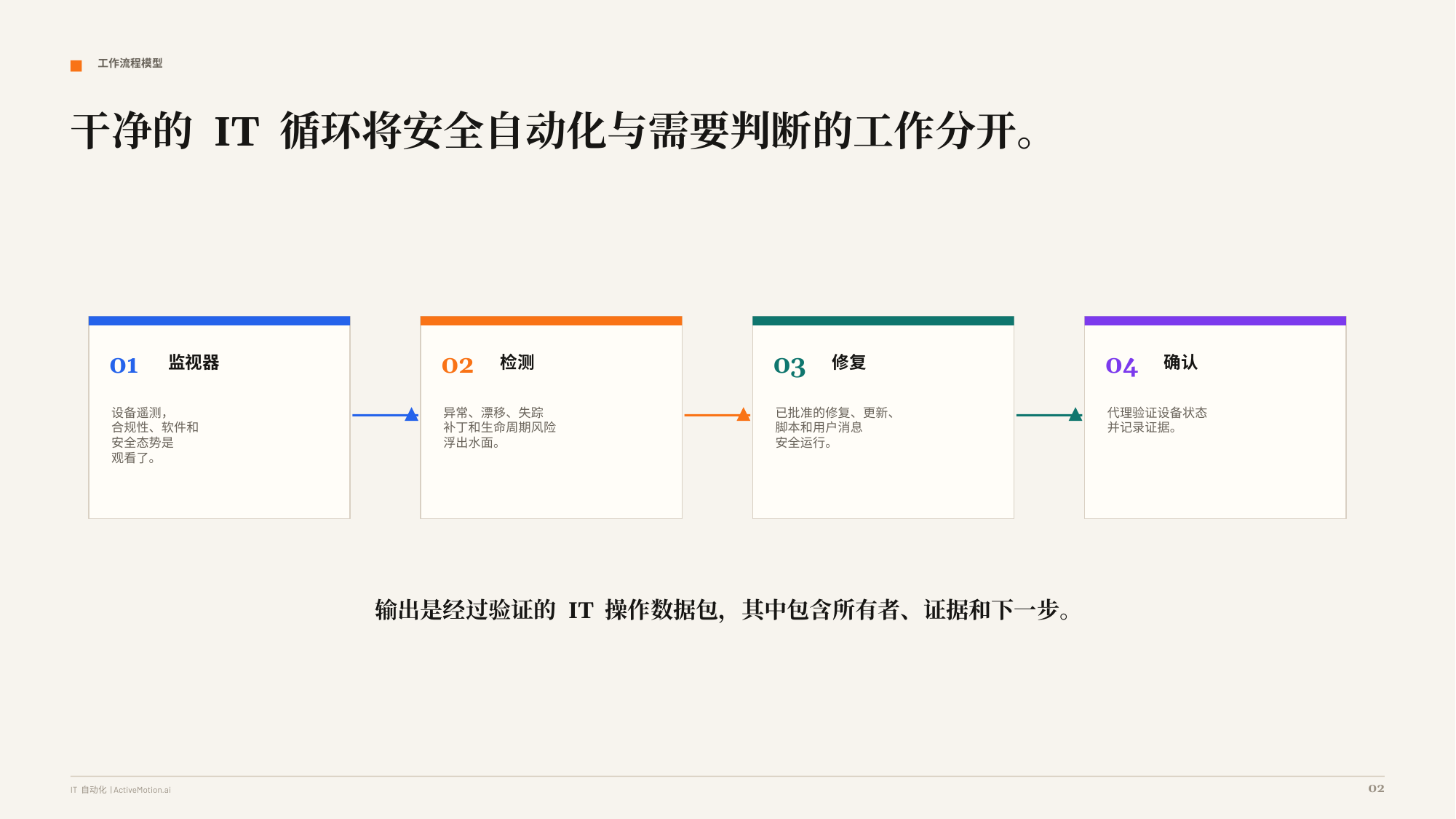

工作流程模型

干净的 IT 循环将安全自动化与需要判断的工作分开。

01
02
03
04
监视器
检测
修复
确认
设备遥测，
合规性、软件和
安全态势是
观看了。
异常、漂移、失踪
补丁和生命周期风险
浮出水面。
已批准的修复、更新、
脚本和用户消息
安全运行。
代理验证设备状态
并记录证据。

输出是经过验证的 IT 操作数据包，其中包含所有者、证据和下一步。

02
IT 自动化 | ActiveMotion.ai